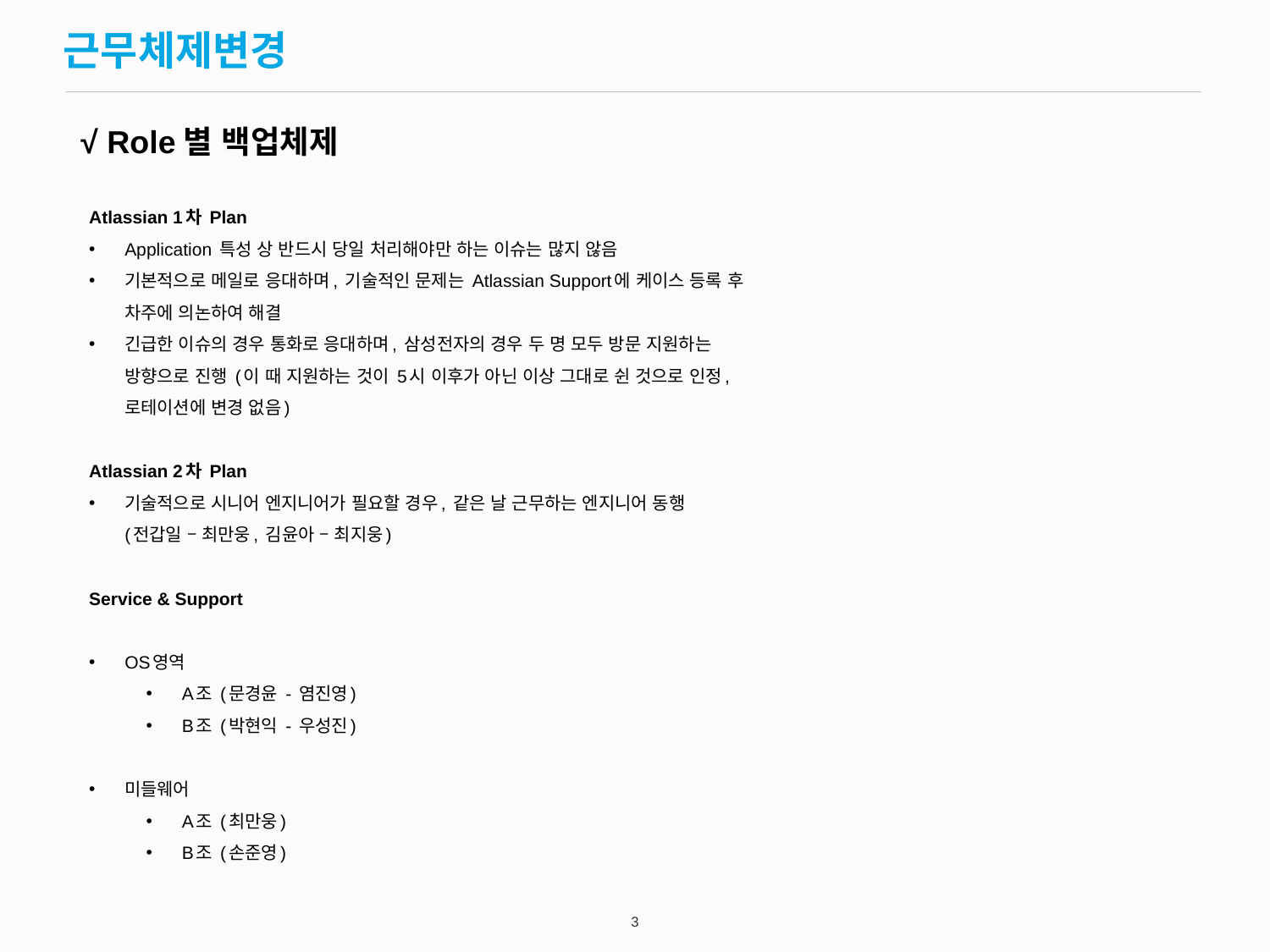

# 근무체제변경
 √ Role별 백업체제
Atlassian 1차 Plan
Application 특성 상 반드시 당일 처리해야만 하는 이슈는 많지 않음
기본적으로 메일로 응대하며, 기술적인 문제는 Atlassian Support에 케이스 등록 후
차주에 의논하여 해결
긴급한 이슈의 경우 통화로 응대하며, 삼성전자의 경우 두 명 모두 방문 지원하는
방향으로 진행 (이 때 지원하는 것이 5시 이후가 아닌 이상 그대로 쉰 것으로 인정,
로테이션에 변경 없음)

Atlassian 2차 Plan
기술적으로 시니어 엔지니어가 필요할 경우, 같은 날 근무하는 엔지니어 동행
(전갑일 – 최만웅, 김윤아 – 최지웅)

Service & Support

OS영역
A조 (문경윤 - 염진영)
B조 (박현익 - 우성진)

미들웨어
A조 (최만웅)
B조 (손준영)
3